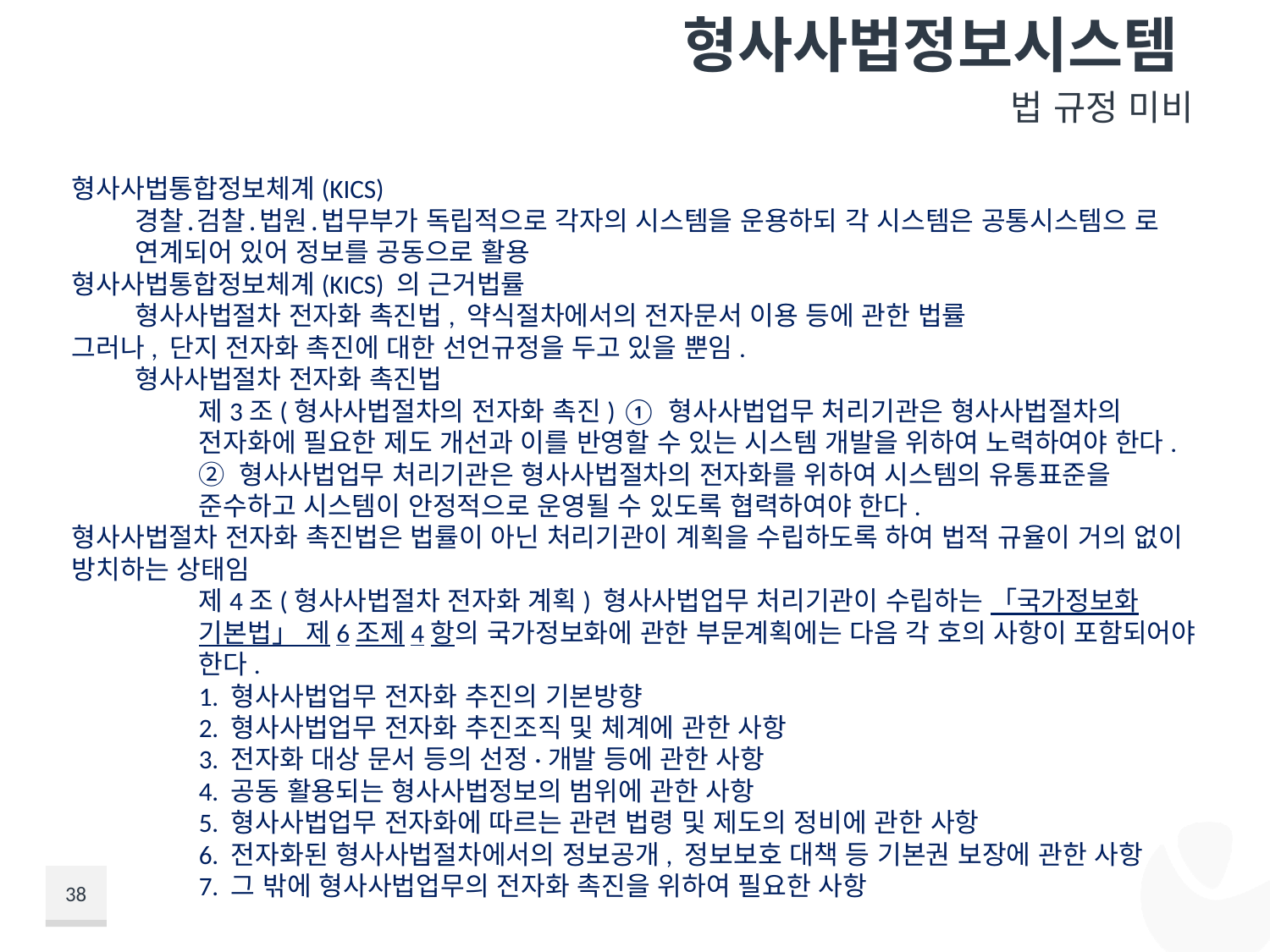

# 형사사법정보시스템
법 규정 미비
형사사법통합정보체계(KICS)
경찰․검찰․법원․법무부가 독립적으로 각자의 시스템을 운용하되 각 시스템은 공통시스템으 로 연계되어 있어 정보를 공동으로 활용
형사사법통합정보체계(KICS) 의 근거법률
형사사법절차 전자화 촉진법, 약식절차에서의 전자문서 이용 등에 관한 법률
그러나, 단지 전자화 촉진에 대한 선언규정을 두고 있을 뿐임.
형사사법절차 전자화 촉진법
제3조(형사사법절차의 전자화 촉진) ① 형사사법업무 처리기관은 형사사법절차의 전자화에 필요한 제도 개선과 이를 반영할 수 있는 시스템 개발을 위하여 노력하여야 한다.
② 형사사법업무 처리기관은 형사사법절차의 전자화를 위하여 시스템의 유통표준을 준수하고 시스템이 안정적으로 운영될 수 있도록 협력하여야 한다.
형사사법절차 전자화 촉진법은 법률이 아닌 처리기관이 계획을 수립하도록 하여 법적 규율이 거의 없이 방치하는 상태임
제4조(형사사법절차 전자화 계획) 형사사법업무 처리기관이 수립하는 「국가정보화 기본법」 제6조제4항의 국가정보화에 관한 부문계획에는 다음 각 호의 사항이 포함되어야 한다.
1. 형사사법업무 전자화 추진의 기본방향
2. 형사사법업무 전자화 추진조직 및 체계에 관한 사항
3. 전자화 대상 문서 등의 선정·개발 등에 관한 사항
4. 공동 활용되는 형사사법정보의 범위에 관한 사항
5. 형사사법업무 전자화에 따르는 관련 법령 및 제도의 정비에 관한 사항
6. 전자화된 형사사법절차에서의 정보공개, 정보보호 대책 등 기본권 보장에 관한 사항
7. 그 밖에 형사사법업무의 전자화 촉진을 위하여 필요한 사항
38